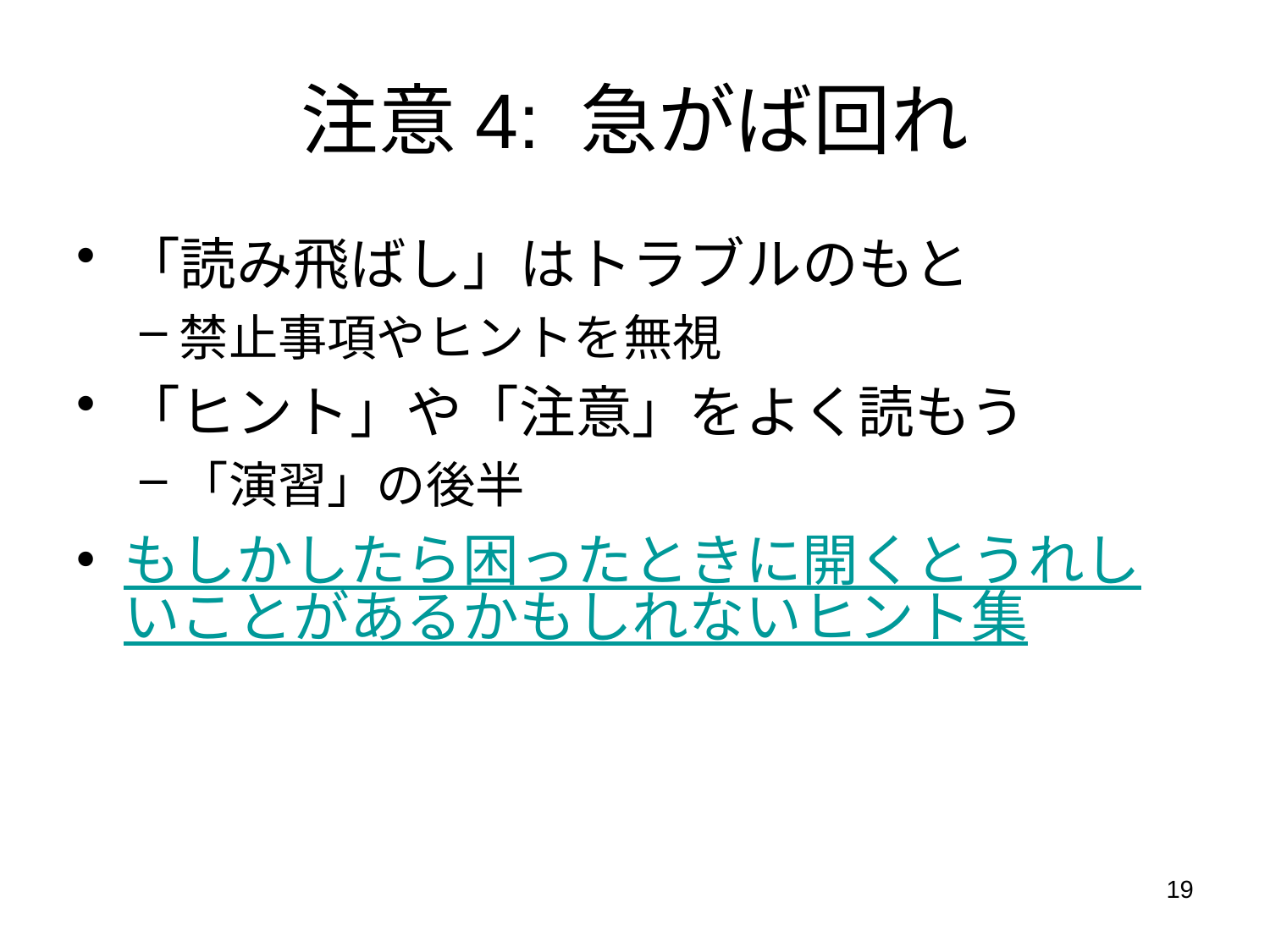

# 注意4: 急がば回れ
「読み飛ばし」はトラブルのもと
禁止事項やヒントを無視
「ヒント」や「注意」をよく読もう
「演習」の後半
もしかしたら困ったときに開くとうれしいことがあるかもしれないヒント集
19